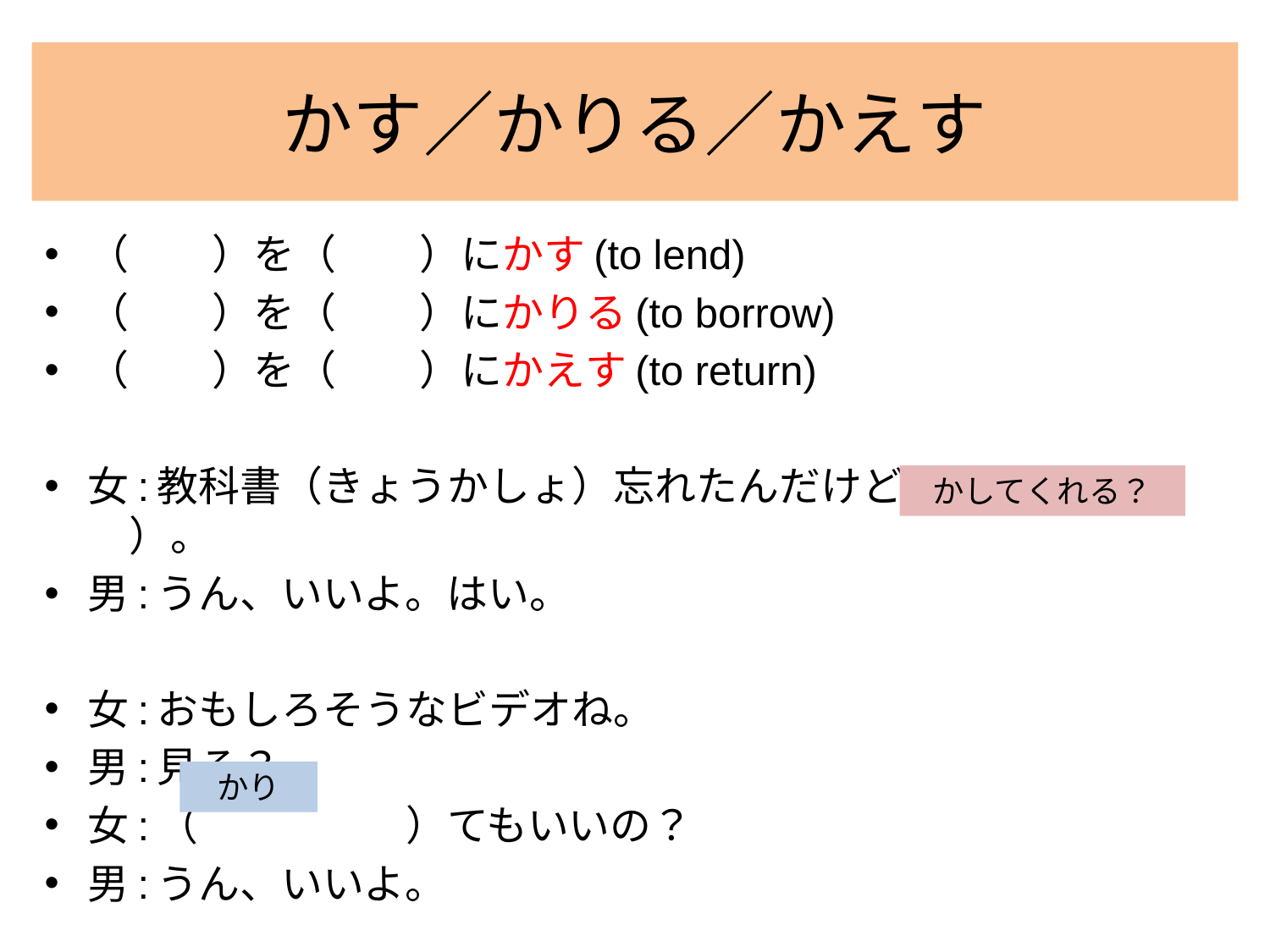

# かす／かりる／かえす
（　　）を（　　）にかす(to lend)
（　　）を（　　）にかりる(to borrow)
（　　）を（　　）にかえす(to return)

女:教科書（きょうかしょ）忘れたんだけど、（　　　　　　）。
男:うん、いいよ。はい。

女:おもしろそうなビデオね。
男:見る？
女:（　　　　　）てもいいの？
男:うん、いいよ。

かしてくれる？
かり